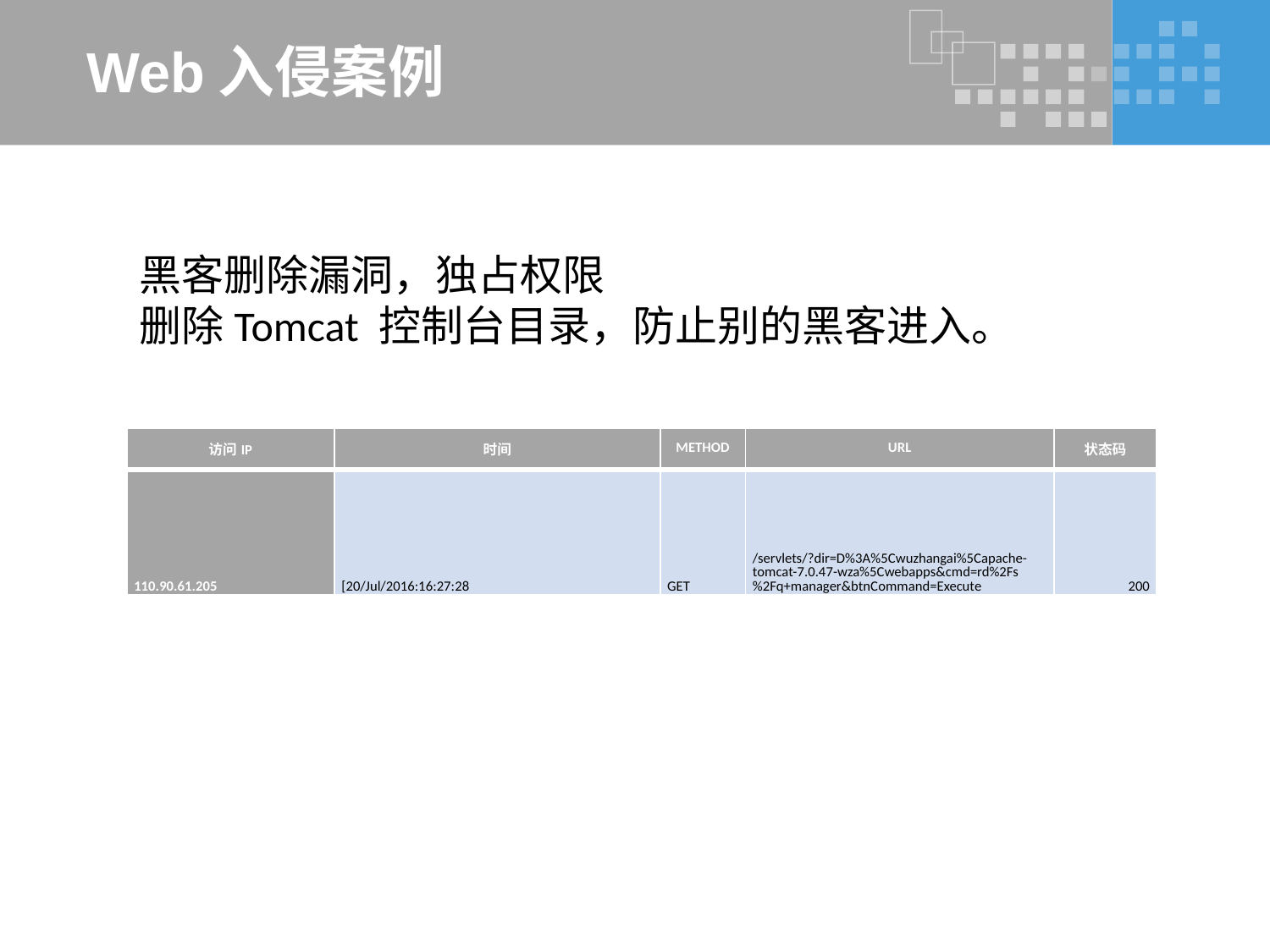

# Web入侵案例
黑客删除漏洞，独占权限
删除Tomcat 控制台目录，防止别的黑客进入。
| 访问IP | 时间 | METHOD | URL | 状态码 |
| --- | --- | --- | --- | --- |
| 110.90.61.205 | [20/Jul/2016:16:27:28 | GET | /servlets/?dir=D%3A%5Cwuzhangai%5Capache-tomcat-7.0.47-wza%5Cwebapps&cmd=rd%2Fs%2Fq+manager&btnCommand=Execute | 200 |